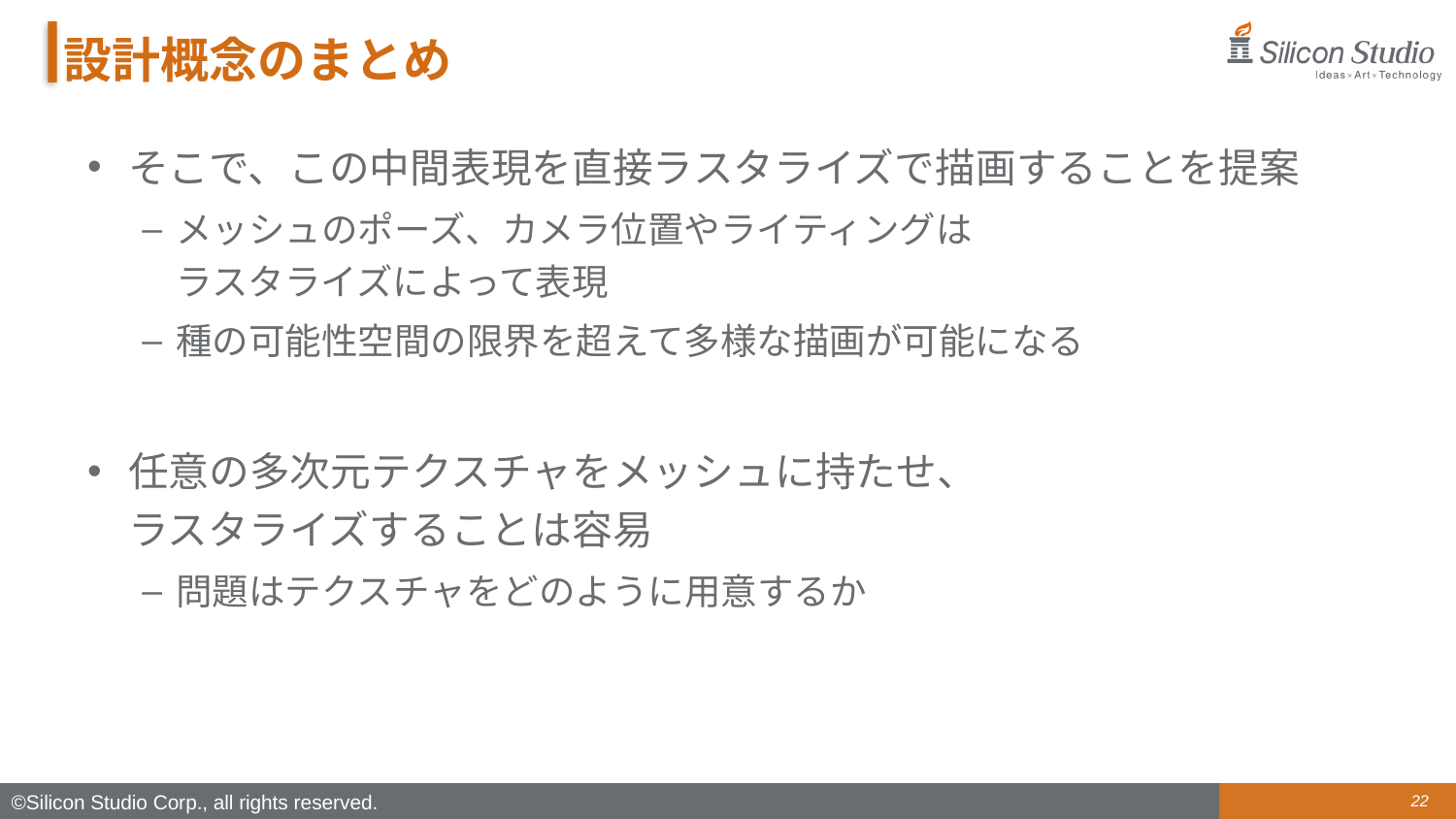

# 設計概念のまとめ
そこで、この中間表現を直接ラスタライズで描画することを提案
メッシュのポーズ、カメラ位置やライティングは
ラスタライズによって表現
種の可能性空間の限界を超えて多様な描画が可能になる

任意の多次元テクスチャをメッシュに持たせ、
ラスタライズすることは容易
問題はテクスチャをどのように用意するか